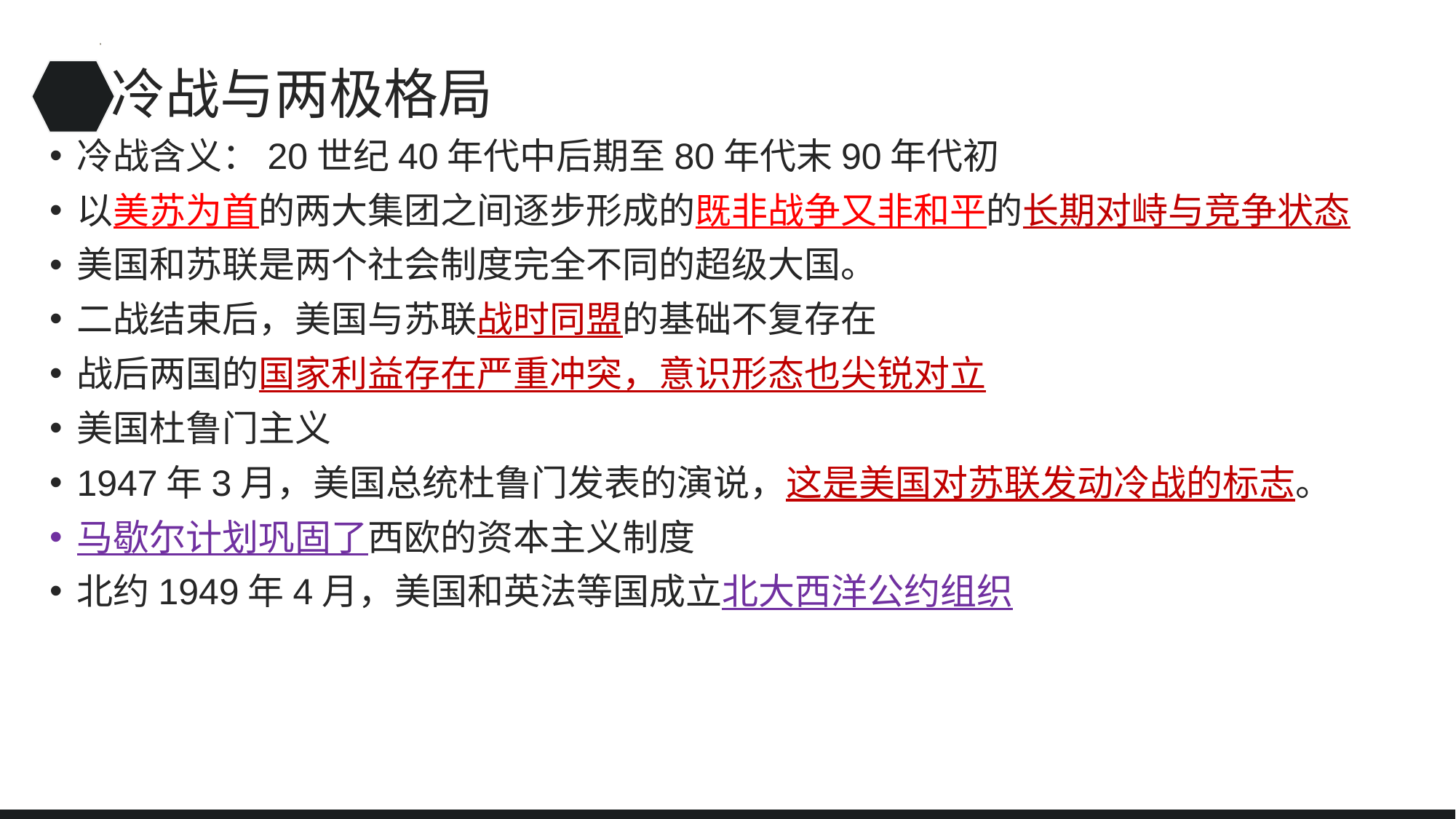

# 冷战与两极格局
冷战含义：20世纪40年代中后期至80年代末90年代初
以美苏为首的两大集团之间逐步形成的既非战争又非和平的长期对峙与竞争状态
美国和苏联是两个社会制度完全不同的超级大国。
二战结束后，美国与苏联战时同盟的基础不复存在
战后两国的国家利益存在严重冲突，意识形态也尖锐对立
美国杜鲁门主义
1947年3月，美国总统杜鲁门发表的演说，这是美国对苏联发动冷战的标志。
马歇尔计划巩固了西欧的资本主义制度
北约1949年4月，美国和英法等国成立北大西洋公约组织